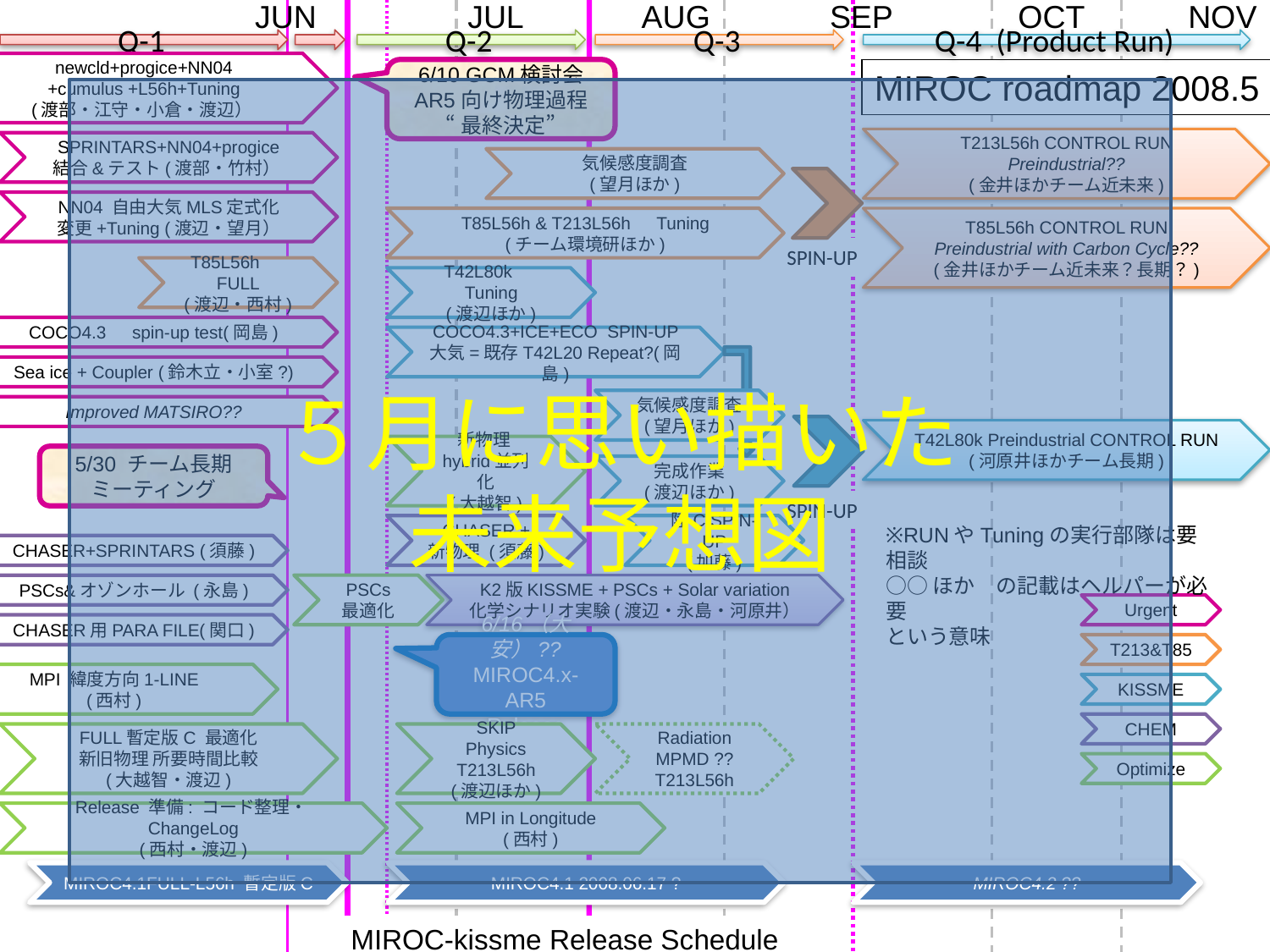

MAY　　　　　　　　JUN 　　　　JUL　　　 AUG 　　　SEP　　　  OCT  　 　NOV　　　DEC
Q-1

Q-2
Q-3
Q-4  (Product Run)
newcld+progice+NN04
+cumulus +L56h+Tuning
(渡部・江守・小倉・渡辺）
6/10 GCM検討会
AR5向け物理過程
“最終決定”
MIROC roadmap 2008.5
５月に思い描いた
未来予想図
T213L56h CONTROL RUN
Preindustrial??
(金井ほかチーム近未来)
SPRINTARS+NN04+progice
結合&テスト(渡部・竹村）
気候感度調査
(望月ほか)

NN04 自由大気MLS定式化
変更+Tuning (渡辺・望月）
T85L56h & T213L56h　Tuning
(チーム環境研ほか)
T85L56h CONTROL RUN
Preindustrial with Carbon Cycle??
(金井ほかチーム近未来？長期？)
SPIN-UP
T85L56h　FULL
(渡辺・西村)
T42L80k　Tuning
(渡辺ほか)
COCO4.3　spin-up test(岡島)
COCO4.3+ICE+ECO  SPIN-UP
大気=既存T42L20 Repeat?(岡島)

Sea ice + Coupler (鈴木立・小室?)
気候感度調査
(望月ほか)
Improved MATSIRO??

T42L80k Preindustrial CONTROL RUN
(河原井ほかチーム長期)
新物理
hybrid並列化
(大越智)
5/30 チーム長期
ミーティング
完成作業
(渡辺ほか)
SPIN-UP
CHASER +
新物理 (須藤)
陸C SPIN-UP
(加藤)
※RUNやTuningの実行部隊は要相談
○○ほか　の記載はヘルパーが必要
という意味
CHASER+SPRINTARS (須藤)
PSCs&オゾンホール (永島)
PSCs
最適化
K2版KISSME + PSCs + Solar variation
化学シナリオ実験(渡辺・永島・河原井）
Urgent
CHASER用PARA FILE(関口)
6/16（大安）??
MIROC4.x-AR5
Release
T213&T85
MPI 緯度方向1-LINE
(西村)
KISSME
CHEM
FULL暫定版C 最適化
新旧物理 所要時間比較
(大越智・渡辺)
SKIP Physics T213L56h
(渡辺ほか)
Radiation MPMD ?? T213L56h
Optimize
Release 準備: コード整理・ChangeLog
(西村・渡辺)
MPI in Longitude
(西村)
MIROC4.1 2008.06.17 ?
MIROC4.2 ??
MIROC4.1FULL-L56h 暫定版C
MIROC-kissme Release Schedule